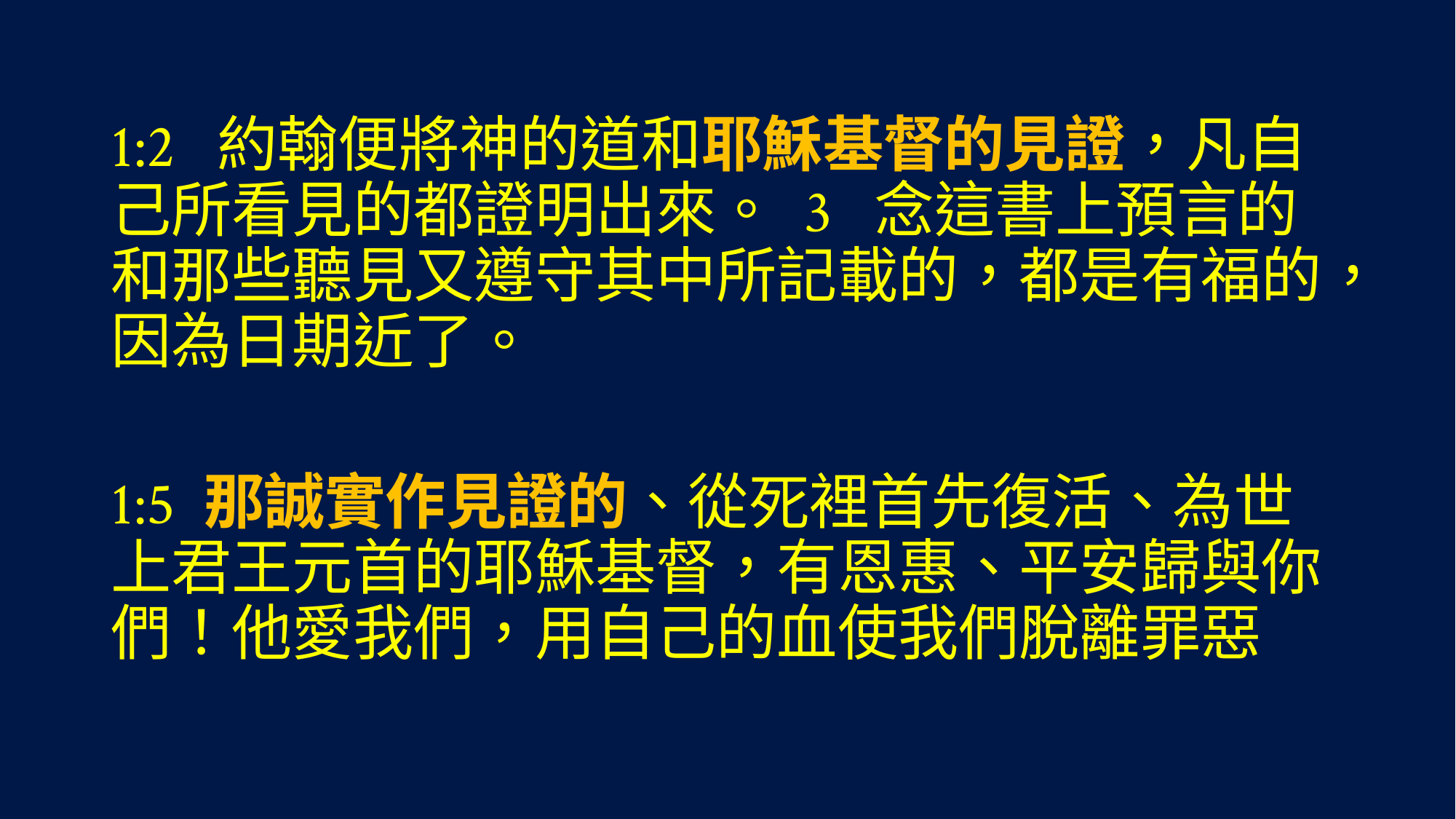

1:2  約翰便將神的道和耶穌基督的見證，凡自己所看見的都證明出來。 3  念這書上預言的和那些聽見又遵守其中所記載的，都是有福的，因為日期近了。

1:5 那誠實作見證的、從死裡首先復活、為世上君王元首的耶穌基督，有恩惠、平安歸與你們！他愛我們，用自己的血使我們脫離罪惡